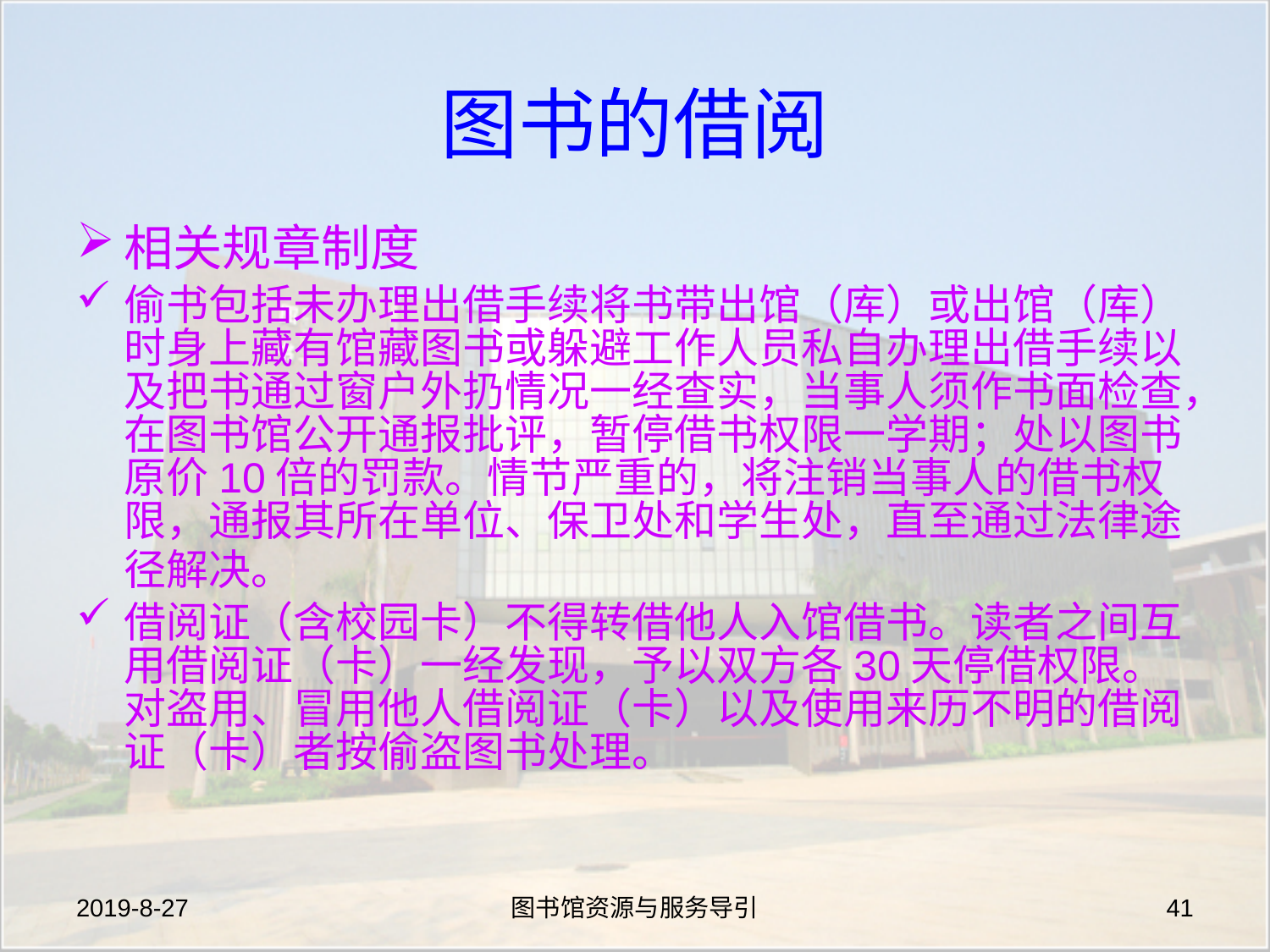

# 图书的借阅
相关规章制度
偷书包括未办理出借手续将书带出馆（库）或出馆（库）时身上藏有馆藏图书或躲避工作人员私自办理出借手续以及把书通过窗户外扔情况一经查实，当事人须作书面检查，在图书馆公开通报批评，暂停借书权限一学期；处以图书原价10倍的罚款。情节严重的，将注销当事人的借书权限，通报其所在单位、保卫处和学生处，直至通过法律途径解决。
借阅证（含校园卡）不得转借他人入馆借书。读者之间互用借阅证（卡）一经发现，予以双方各30天停借权限。对盗用、冒用他人借阅证（卡）以及使用来历不明的借阅证（卡）者按偷盗图书处理。
2019-8-27
图书馆资源与服务导引
41